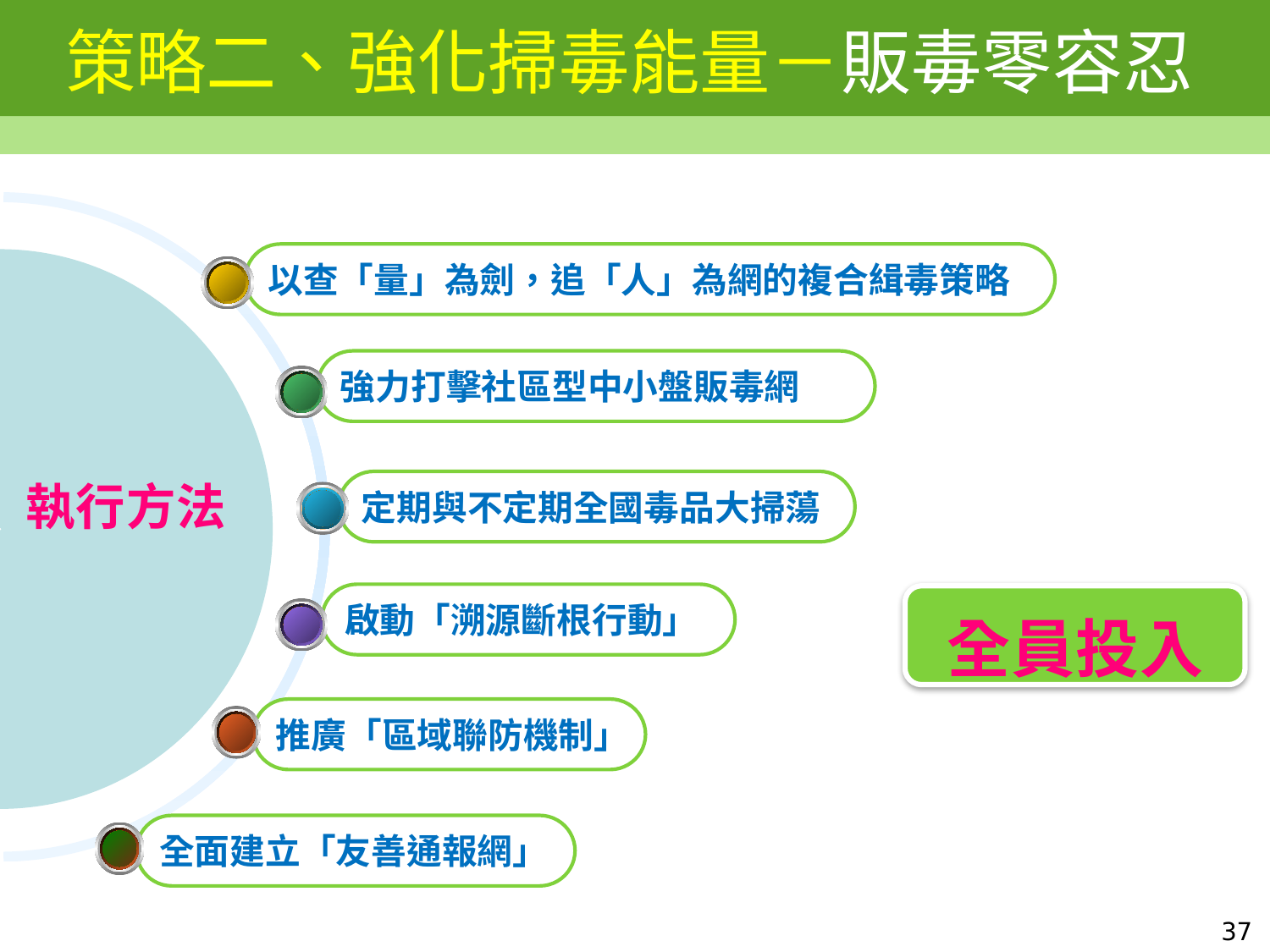

# 策略二、強化掃毒能量－販毒零容忍

以查「量」為劍，追「人」為網的複合緝毒策略

強力打擊社區型中小盤販毒網

執行方法
定期與不定期全國毒品大掃蕩

啟動「溯源斷根行動」

推廣「區域聯防機制」

全面建立「友善通報網」

全員投入
37